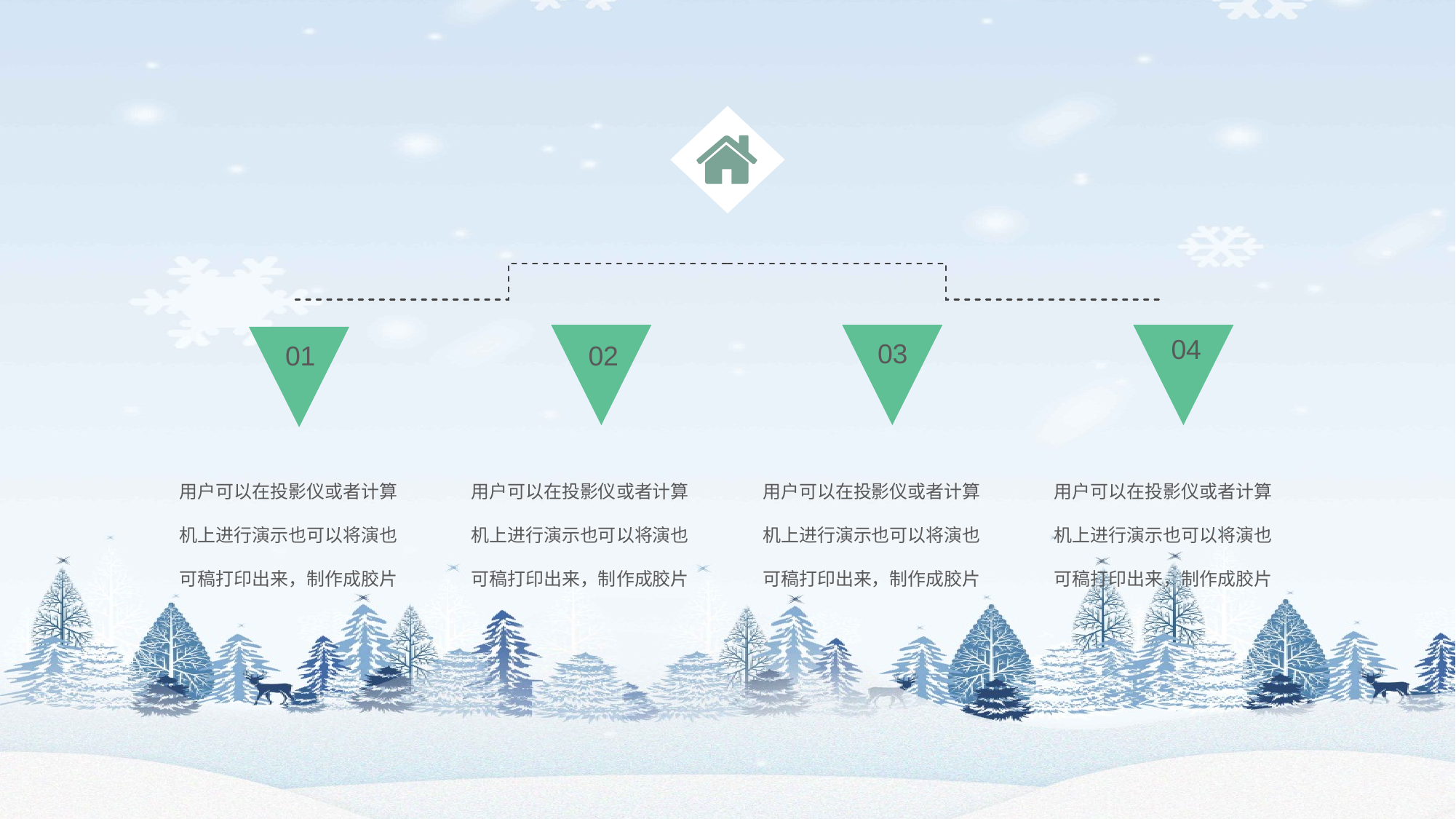

01

02

03

04
用户可以在投影仪或者计算机上进行演示也可以将演也可稿打印出来，制作成胶片
用户可以在投影仪或者计算机上进行演示也可以将演也可稿打印出来，制作成胶片
用户可以在投影仪或者计算机上进行演示也可以将演也可稿打印出来，制作成胶片
用户可以在投影仪或者计算机上进行演示也可以将演也可稿打印出来，制作成胶片